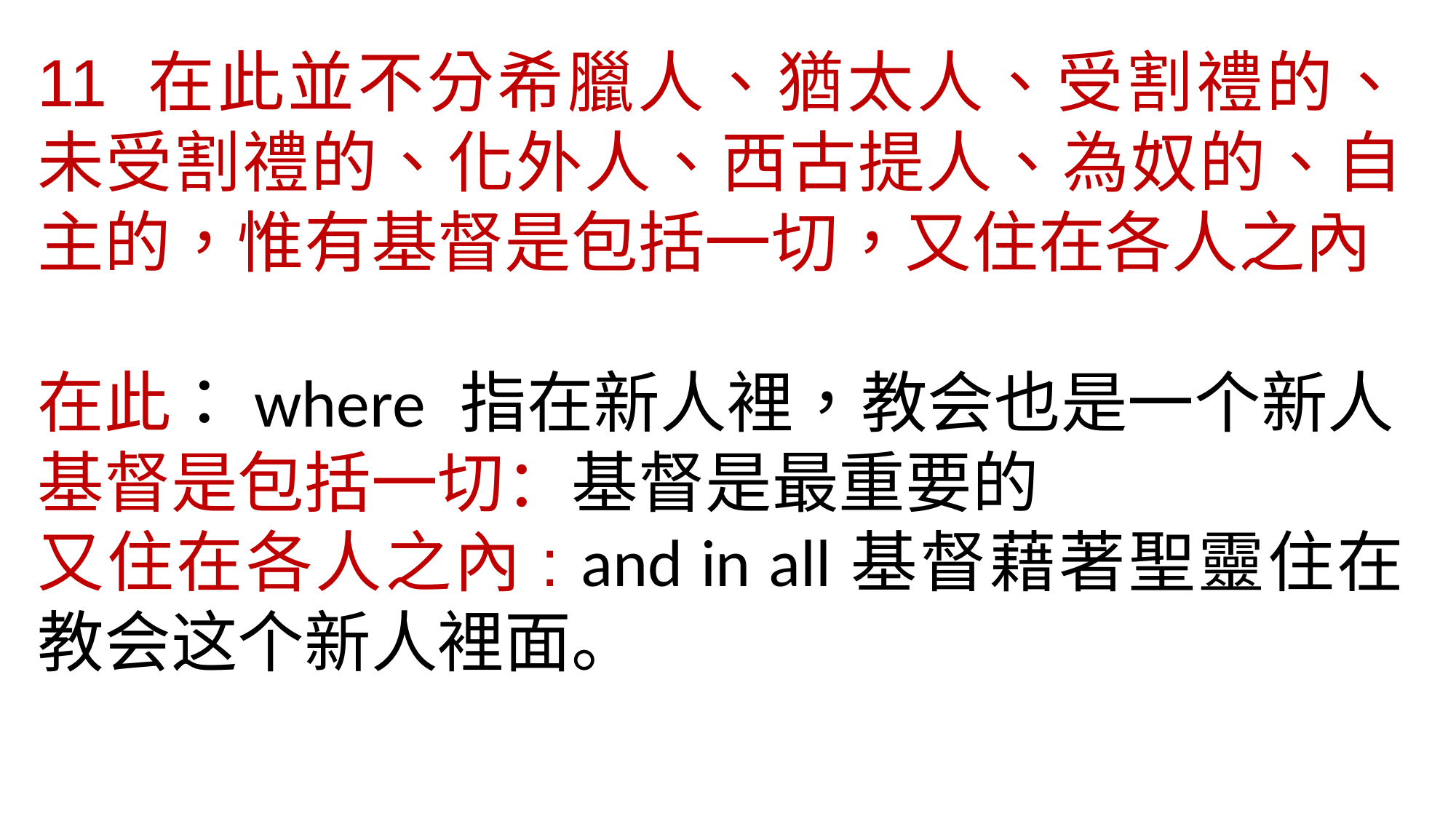

11 在此並不分希臘人、猶太人、受割禮的、未受割禮的、化外人、西古提人、為奴的、自主的，惟有基督是包括一切，又住在各人之內

在此：where 指在新人裡，教会也是一个新人
基督是包括一切：基督是最重要的
又住在各人之內: and in all基督藉著聖靈住在教会这个新人裡面。